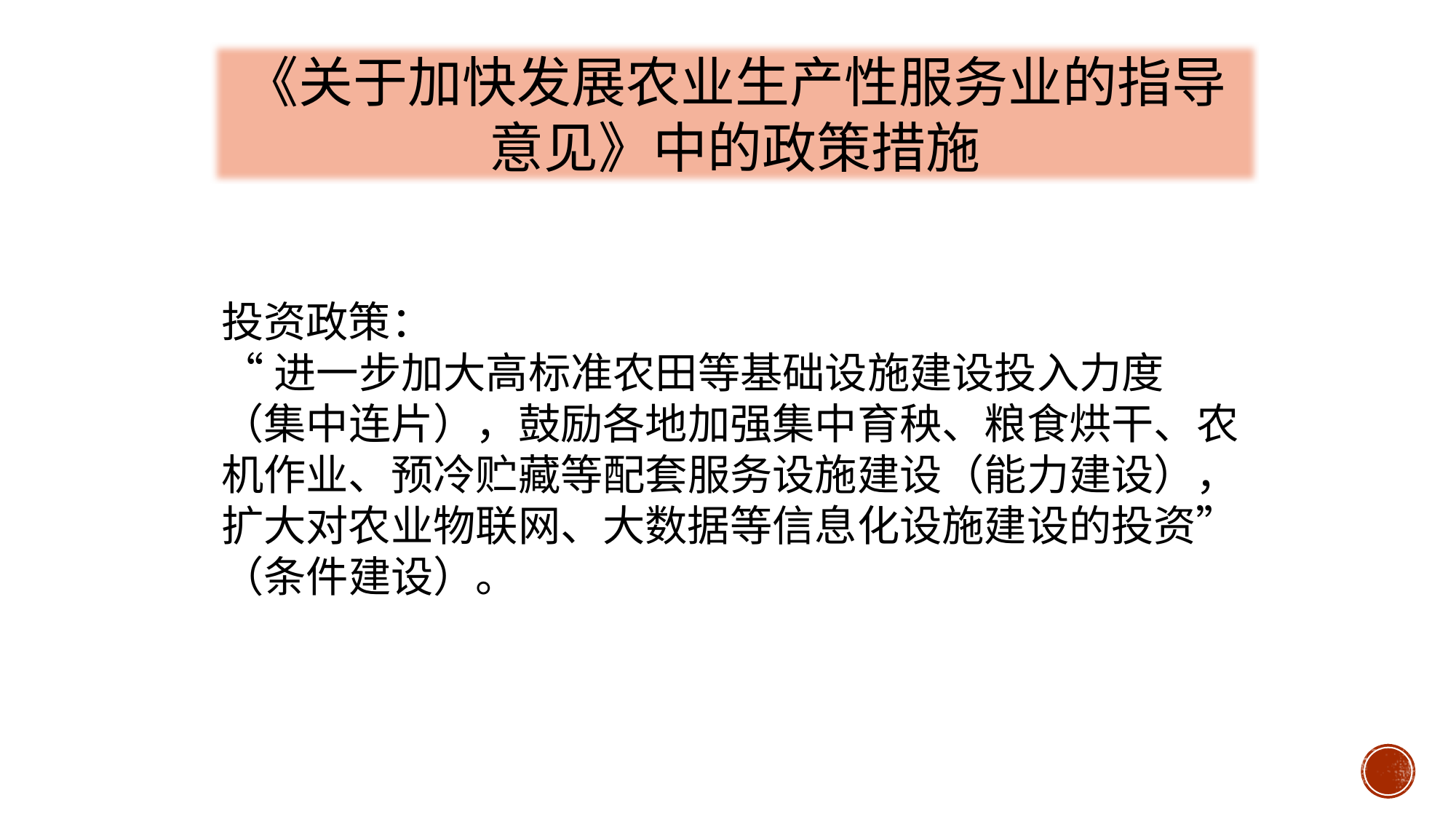

《关于加快发展农业生产性服务业的指导意见》中的政策措施
投资政策：
“进一步加大高标准农田等基础设施建设投入力度（集中连片），鼓励各地加强集中育秧、粮食烘干、农机作业、预冷贮藏等配套服务设施建设（能力建设），扩大对农业物联网、大数据等信息化设施建设的投资”（条件建设）。